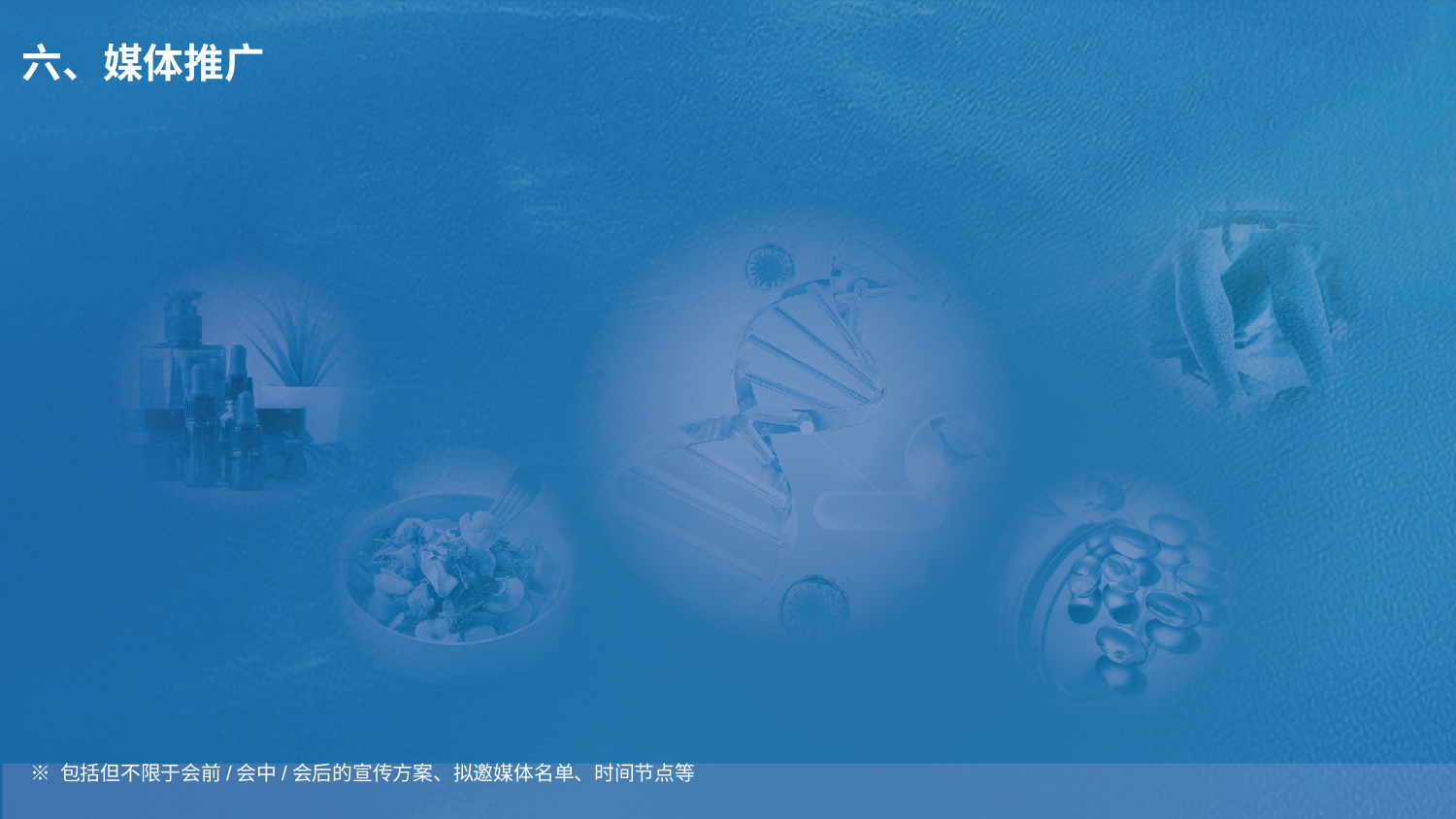

六、媒体推广

※ 包括但不限于会前/会中/会后的宣传方案、拟邀媒体名单、时间节点等